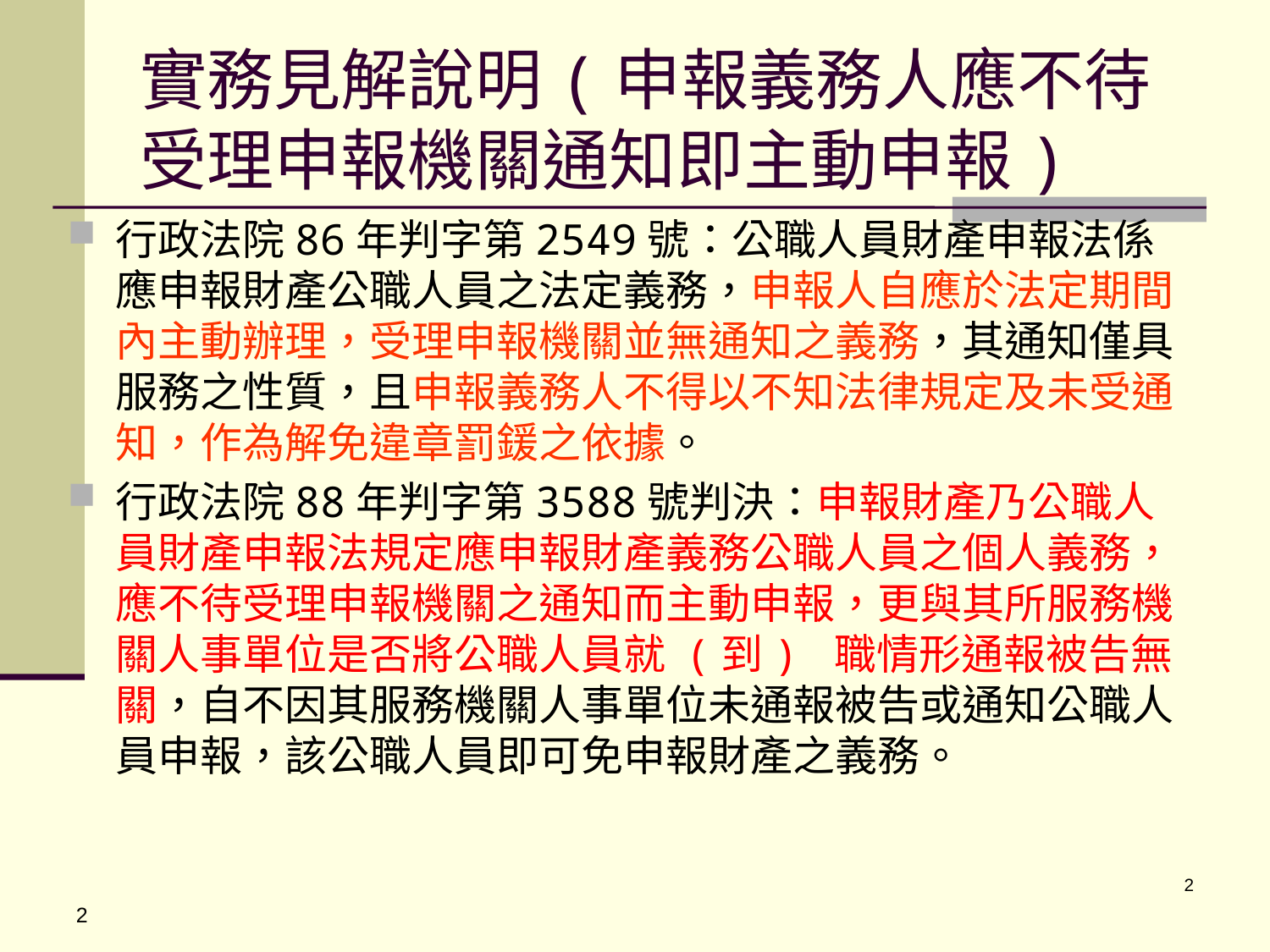

實務見解說明(申報義務人應不待受理申報機關通知即主動申報)
行政法院86年判字第2549號：公職人員財產申報法係應申報財產公職人員之法定義務，申報人自應於法定期間內主動辦理，受理申報機關並無通知之義務，其通知僅具服務之性質，且申報義務人不得以不知法律規定及未受通知，作為解免違章罰鍰之依據。
行政法院88年判字第3588號判決：申報財產乃公職人員財產申報法規定應申報財產義務公職人員之個人義務，應不待受理申報機關之通知而主動申報，更與其所服務機關人事單位是否將公職人員就 (到) 職情形通報被告無關，自不因其服務機關人事單位未通報被告或通知公職人員申報，該公職人員即可免申報財產之義務。

2
2